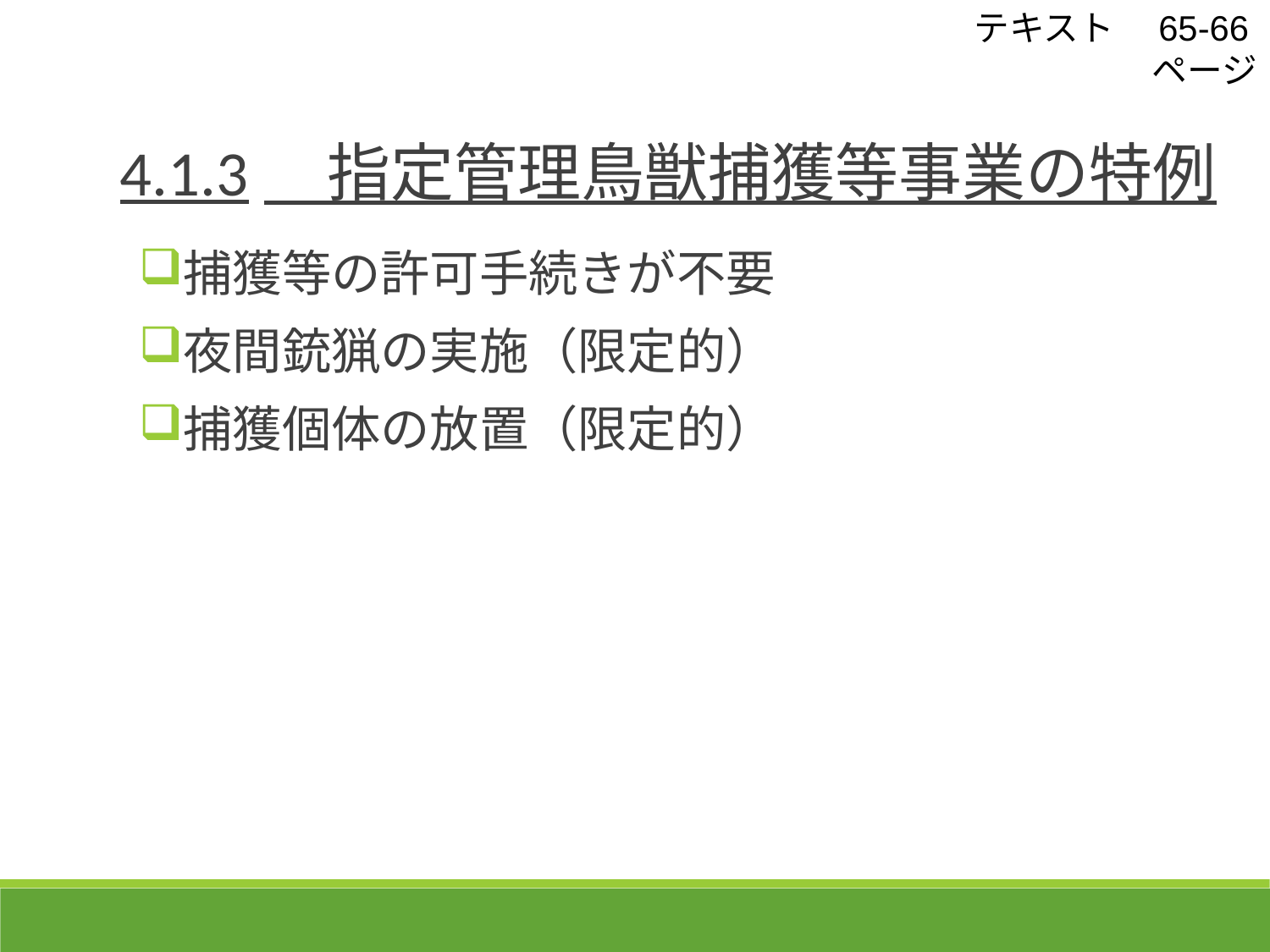

テキスト　65-66ページ
4.1.3　指定管理鳥獣捕獲等事業の特例
捕獲等の許可手続きが不要
夜間銃猟の実施（限定的）
捕獲個体の放置（限定的）